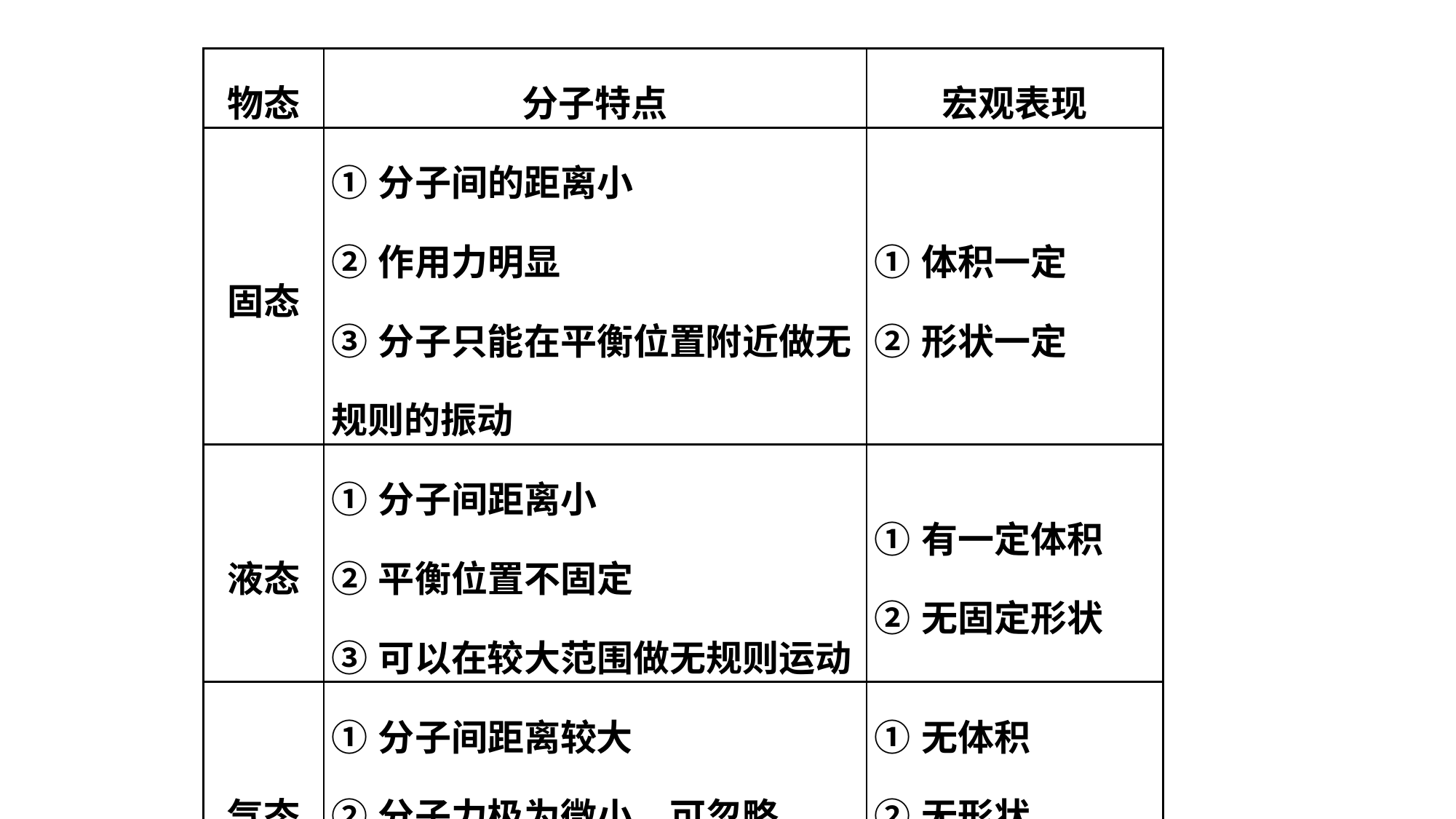

| 物态 | 分子特点 | 宏观表现 |
| --- | --- | --- |
| 固态 | ①分子间的距离小 ②作用力明显 ③分子只能在平衡位置附近做无规则的振动 | ①体积一定 ②形状一定 |
| 液态 | ①分子间距离小 ②平衡位置不固定 ③可以在较大范围做无规则运动 | ①有一定体积 ②无固定形状 |
| 气态 | ①分子间距离较大 ②分子力极为微小，可忽略 ③分子可以自由运动 | ①无体积 ②无形状 ③充满整个容器 |